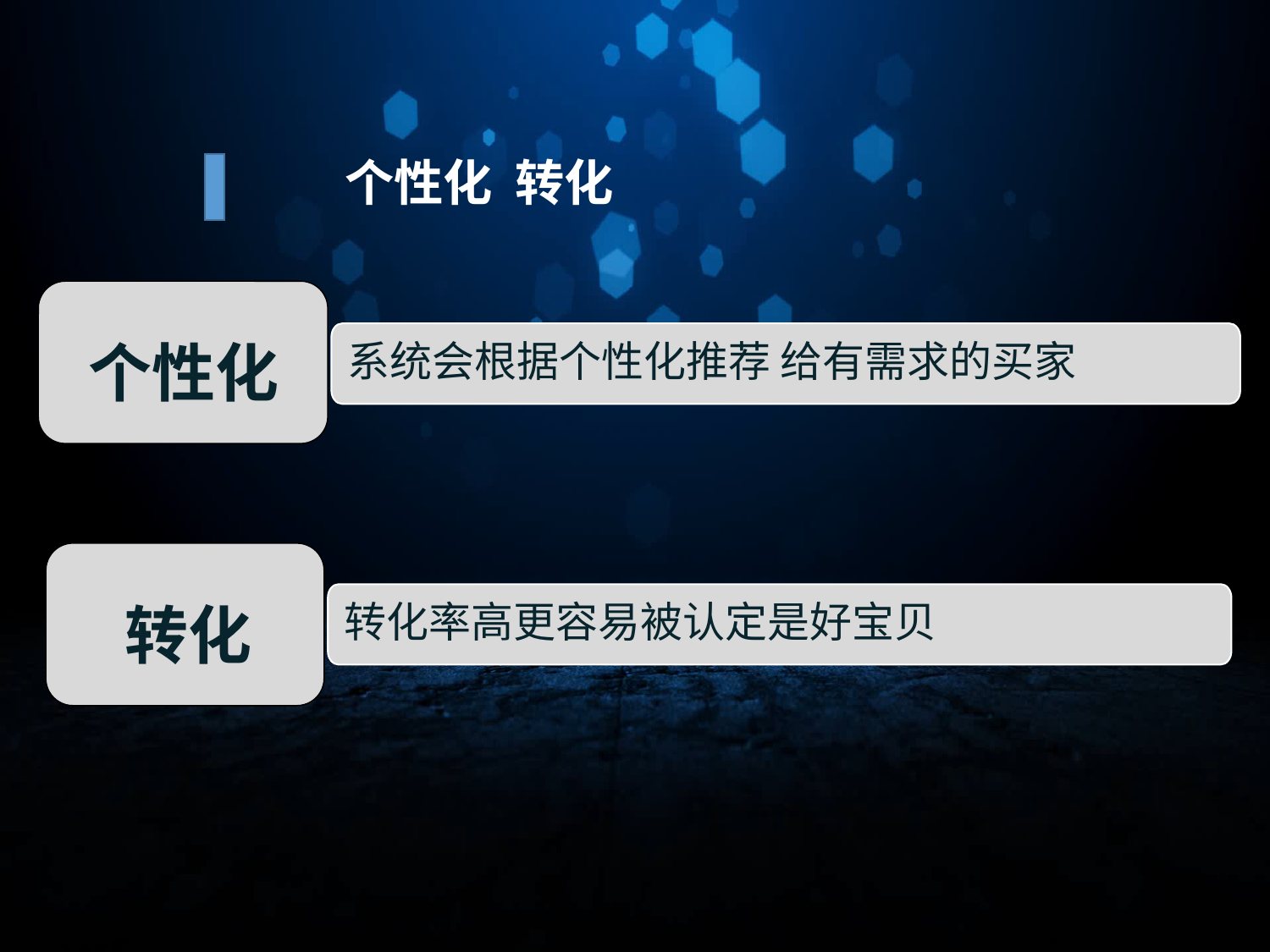

个性化  转化

 个性化
系统会根据个性化推荐 给有需求的买家

   转化
转化率高更容易被认定是好宝贝